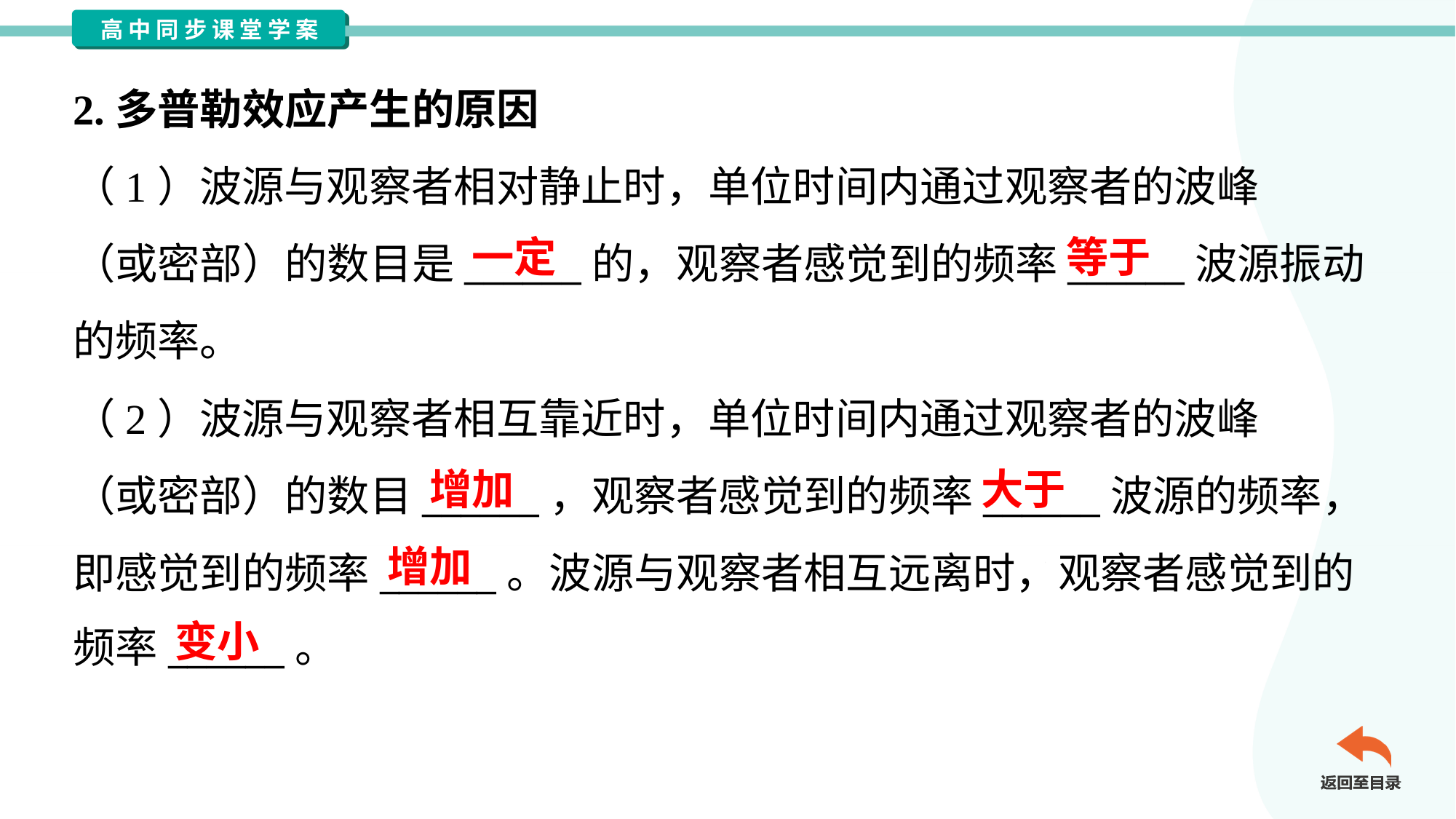

2.多普勒效应产生的原因
（1）波源与观察者相对静止时，单位时间内通过观察者的波峰
（或密部）的数目是______的，观察者感觉到的频率______波源振动
的频率。
（2）波源与观察者相互靠近时，单位时间内通过观察者的波峰
（或密部）的数目______，观察者感觉到的频率______波源的频率，
即感觉到的频率______。波源与观察者相互远离时，观察者感觉到的
频率______。
一定
等于
增加
大于
增加
变小